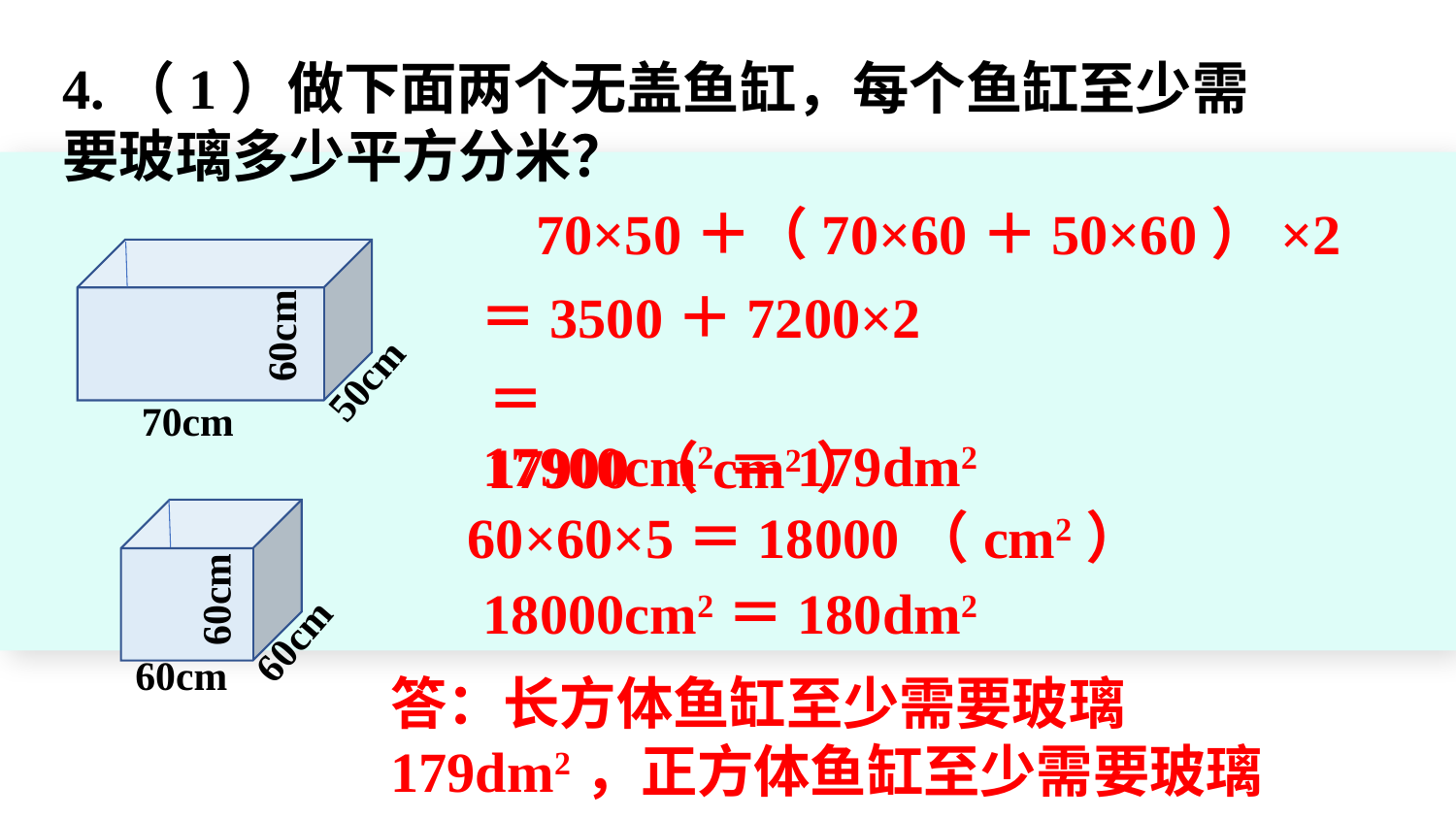

4.（1）做下面两个无盖鱼缸，每个鱼缸至少需要玻璃多少平方分米？
70×50＋（70×60＋50×60）×2

60cm
50cm
70cm
＝3500＋7200×2
＝17900（cm2）
17900cm2＝179dm2
60×60×5＝18000（cm2）

60cm
60cm
60cm
18000cm2＝180dm2
答：长方体鱼缸至少需要玻璃179dm2，正方体鱼缸至少需要玻璃180dm2。